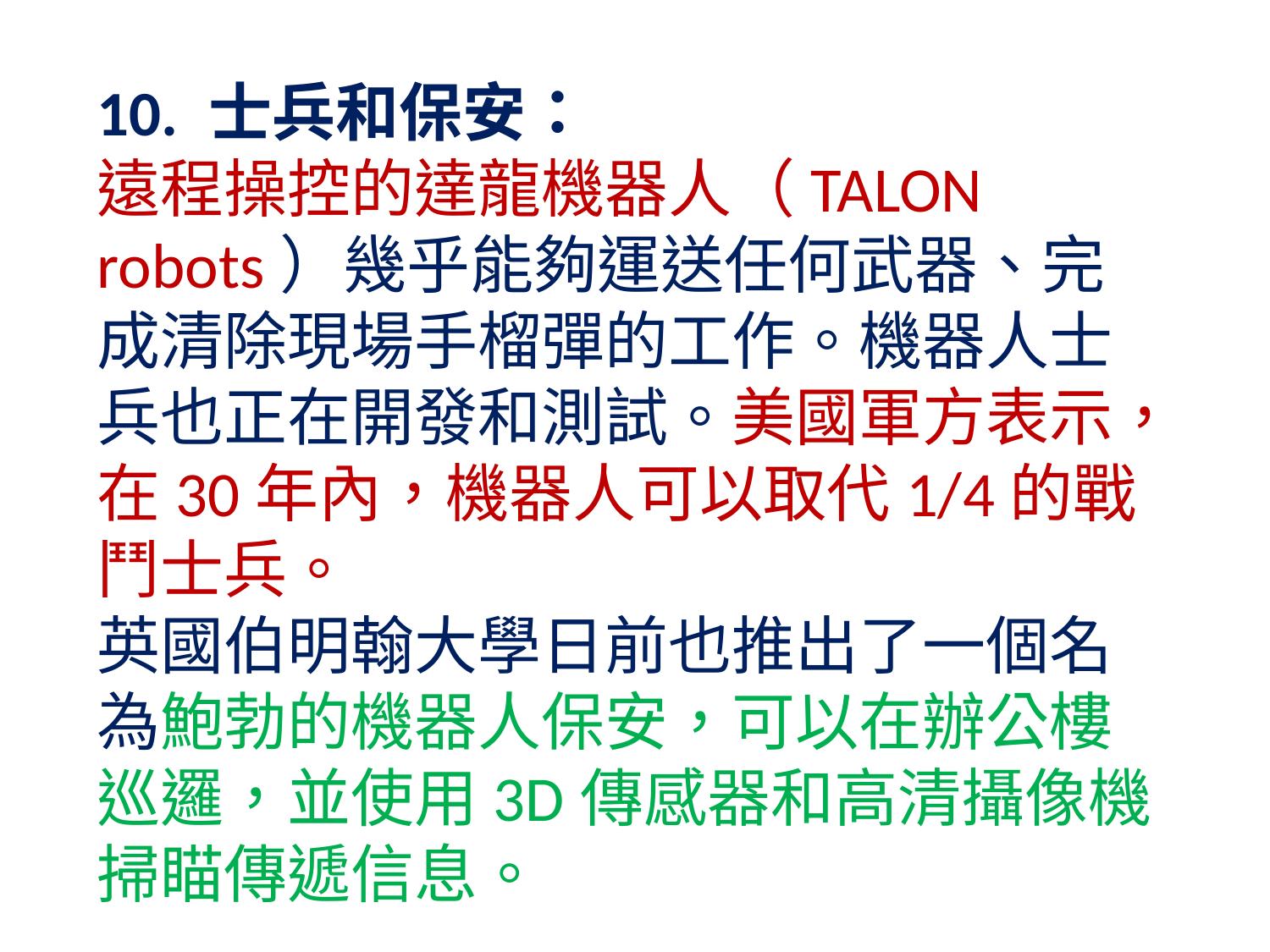

10. 士兵和保安：
遠程操控的達龍機器人（TALON robots）幾乎能夠運送任何武器、完成清除現場手榴彈的工作。機器人士兵也正在開發和測試。美國軍方表示，在30年內，機器人可以取代1/4的戰鬥士兵。
英國伯明翰大學日前也推出了一個名為鮑勃的機器人保安，可以在辦公樓巡邏，並使用3D傳感器和高清攝像機掃瞄傳遞信息。